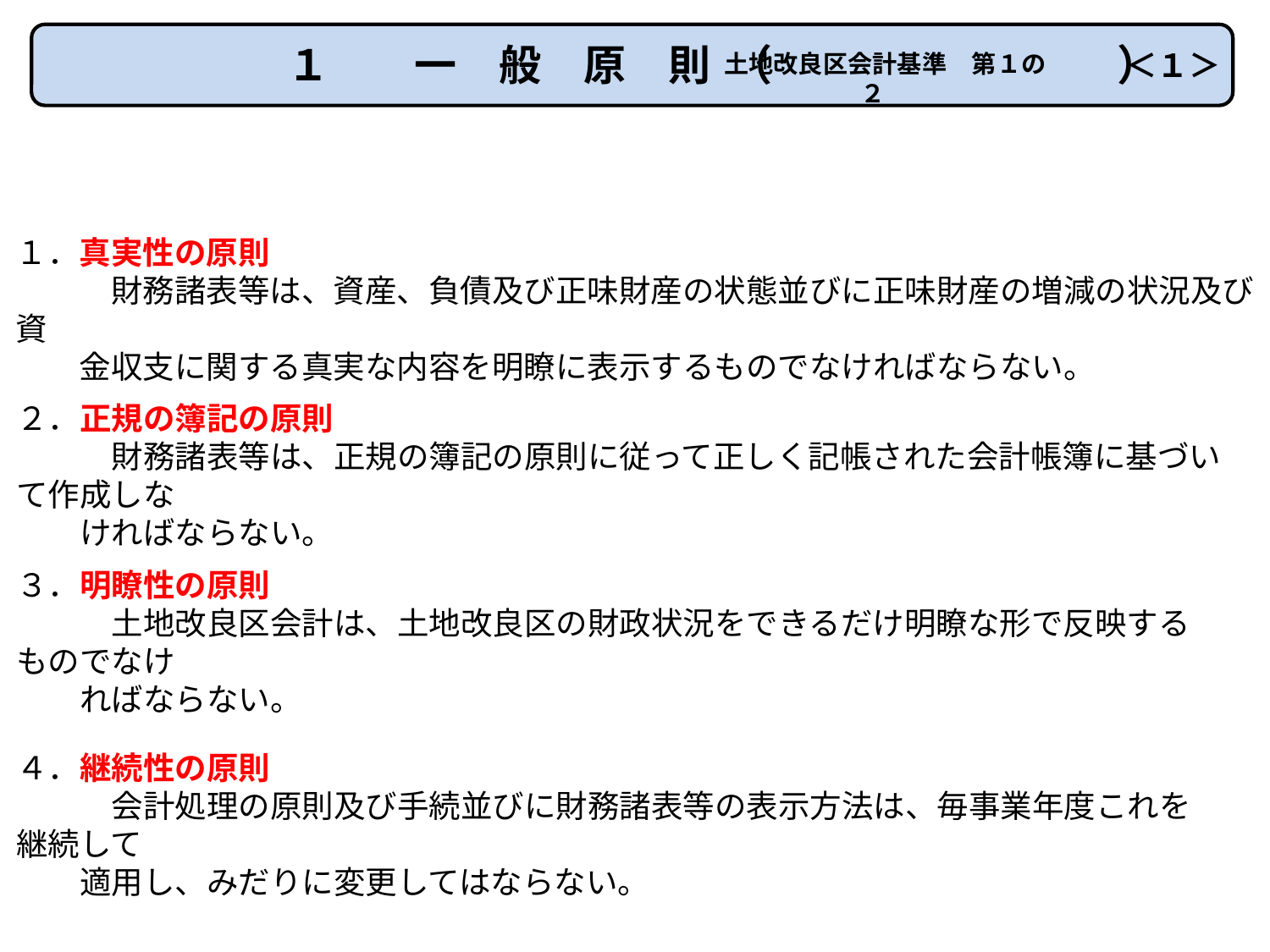

１　　一　般　原　則  （　             　 　　　）
＜１＞
　土地改良区会計基準　第１の２
１．真実性の原則
　　　財務諸表等は、資産、負債及び正味財産の状態並びに正味財産の増減の状況及び資
　　金収支に関する真実な内容を明瞭に表示するものでなければならない。
２．正規の簿記の原則
　　　財務諸表等は、正規の簿記の原則に従って正しく記帳された会計帳簿に基づいて作成しな
　　ければならない。
３．明瞭性の原則
　　　土地改良区会計は、土地改良区の財政状況をできるだけ明瞭な形で反映するものでなけ
　　ればならない。
４．継続性の原則
　　　会計処理の原則及び手続並びに財務諸表等の表示方法は、毎事業年度これを継続して
　　適用し、みだりに変更してはならない。